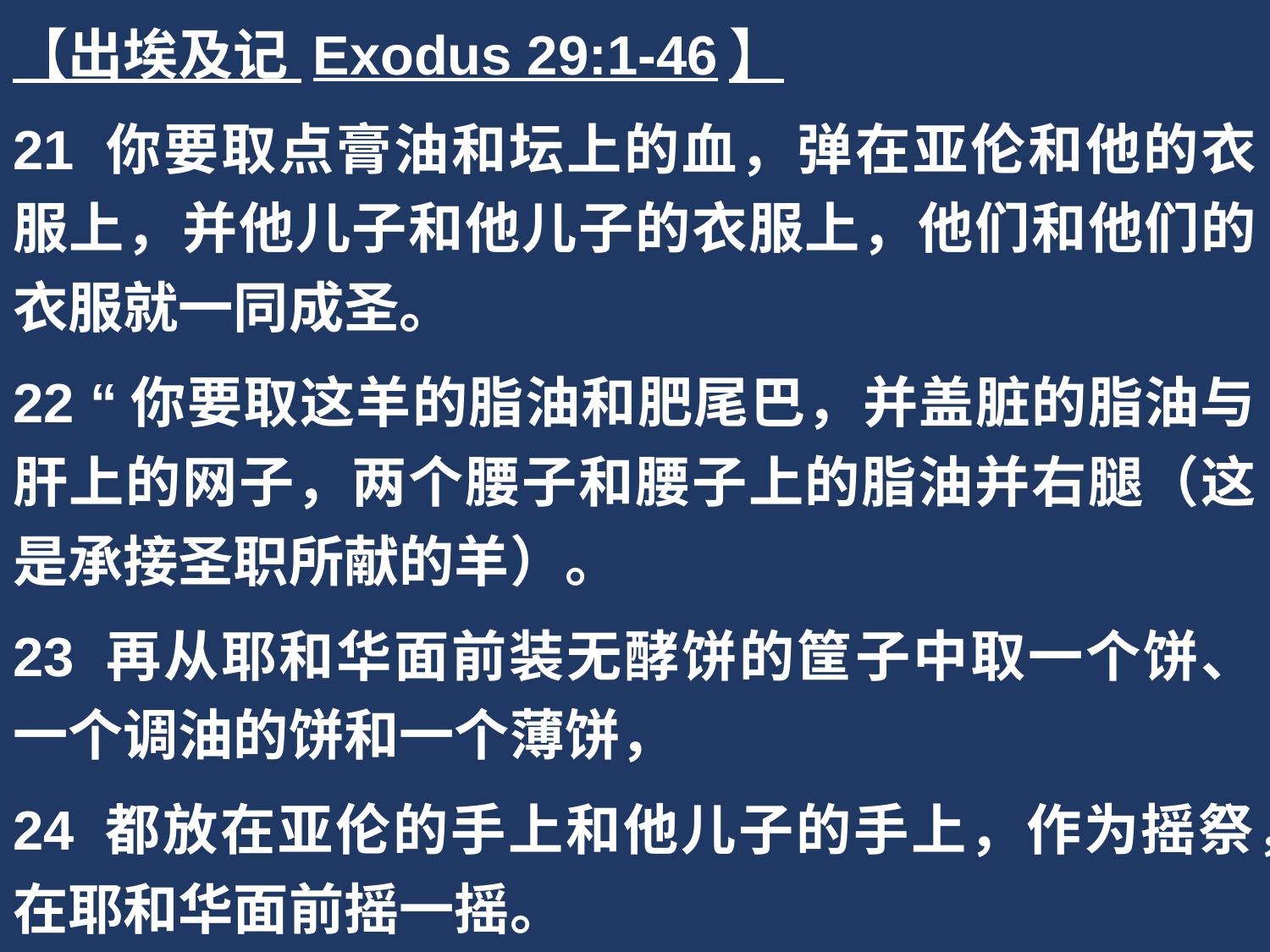

【出埃及记 Exodus 29:1-46】
21 你要取点膏油和坛上的血，弹在亚伦和他的衣服上，并他儿子和他儿子的衣服上，他们和他们的衣服就一同成圣。
22 “你要取这羊的脂油和肥尾巴，并盖脏的脂油与肝上的网子，两个腰子和腰子上的脂油并右腿（这是承接圣职所献的羊）。
23 再从耶和华面前装无酵饼的筐子中取一个饼、一个调油的饼和一个薄饼，
24 都放在亚伦的手上和他儿子的手上，作为摇祭，在耶和华面前摇一摇。